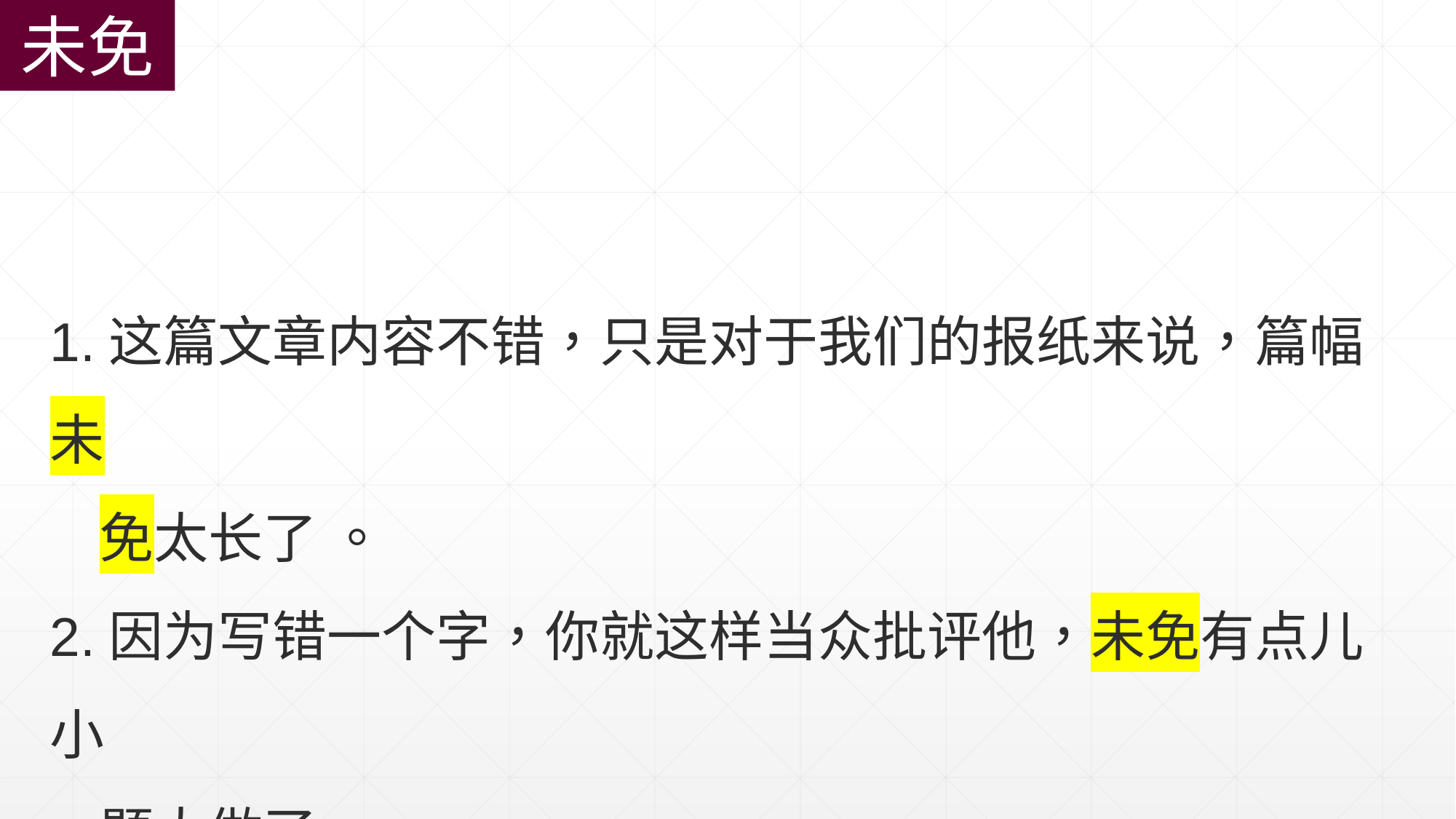

未免
1.这篇文章内容不错，只是对于我们的报纸来说，篇幅未
   免太长了 。
2.因为写错一个字，你就这样当众批评他，未免有点儿小
   题大做了。